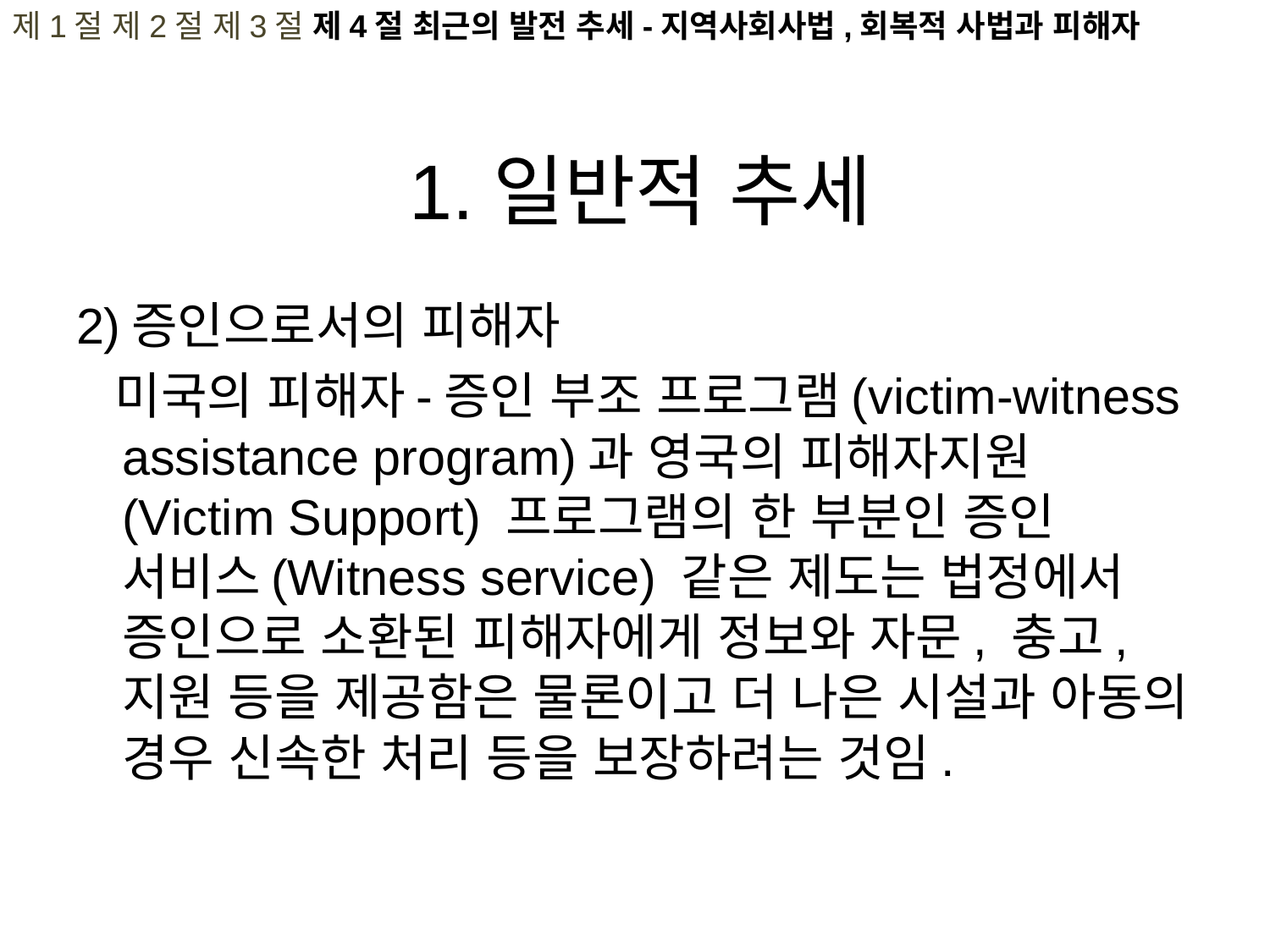

제1절 제2절 제3절 제4절 최근의 발전 추세-지역사회사법,회복적 사법과 피해자
# 1.일반적 추세
2)증인으로서의 피해자
  미국의 피해자-증인 부조 프로그램(victim-witness assistance program)과 영국의 피해자지원(Victim Support) 프로그램의 한 부분인 증인 서비스(Witness service) 같은 제도는 법정에서 증인으로 소환된 피해자에게 정보와 자문, 충고, 지원 등을 제공함은 물론이고 더 나은 시설과 아동의 경우 신속한 처리 등을 보장하려는 것임.